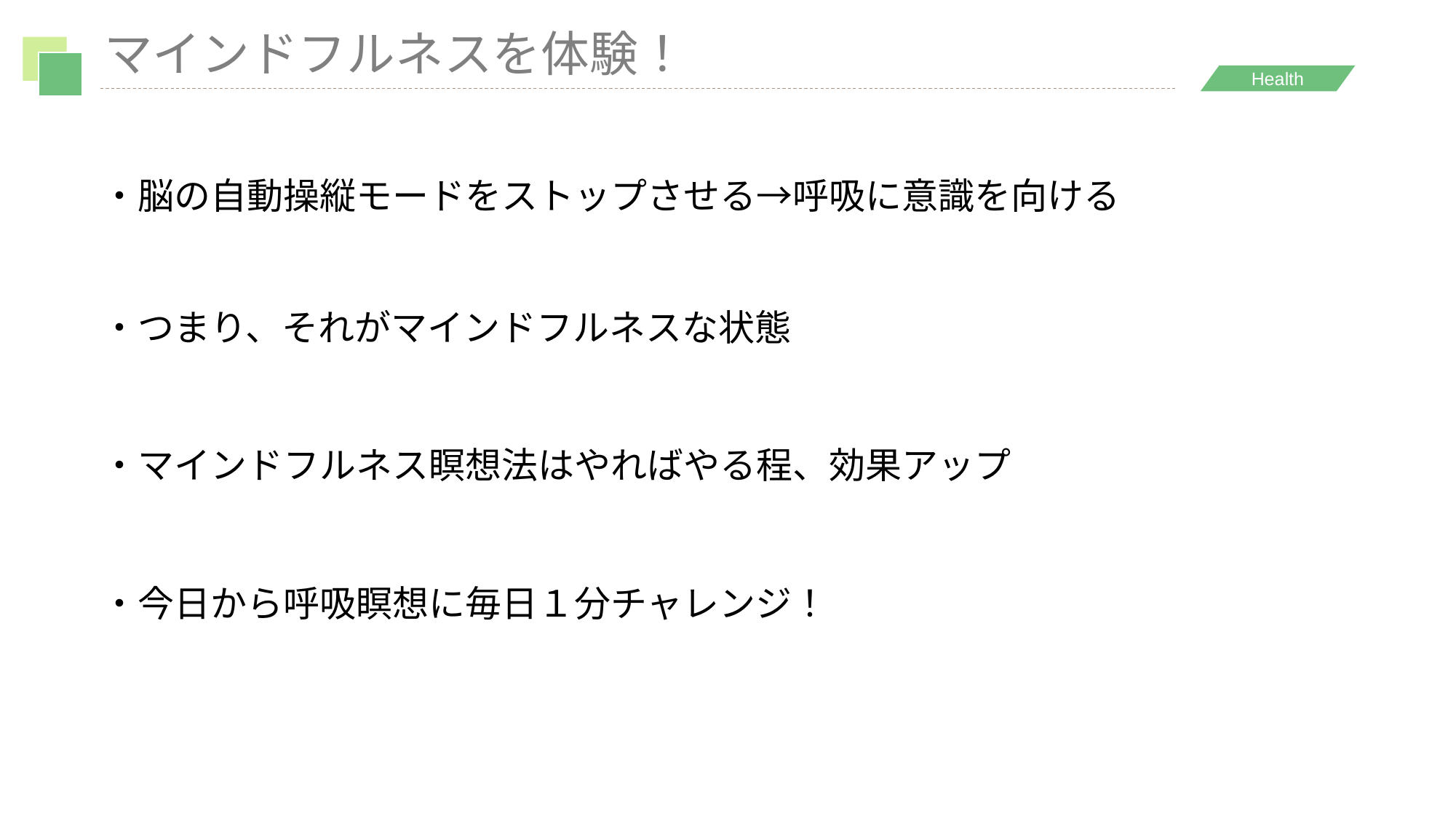

マインドフルネスを体験！
・脳の自動操縦モードをストップさせる→呼吸に意識を向ける
・つまり、それがマインドフルネスな状態
・マインドフルネス瞑想法はやればやる程、効果アップ

・今日から呼吸瞑想に毎日１分チャレンジ！